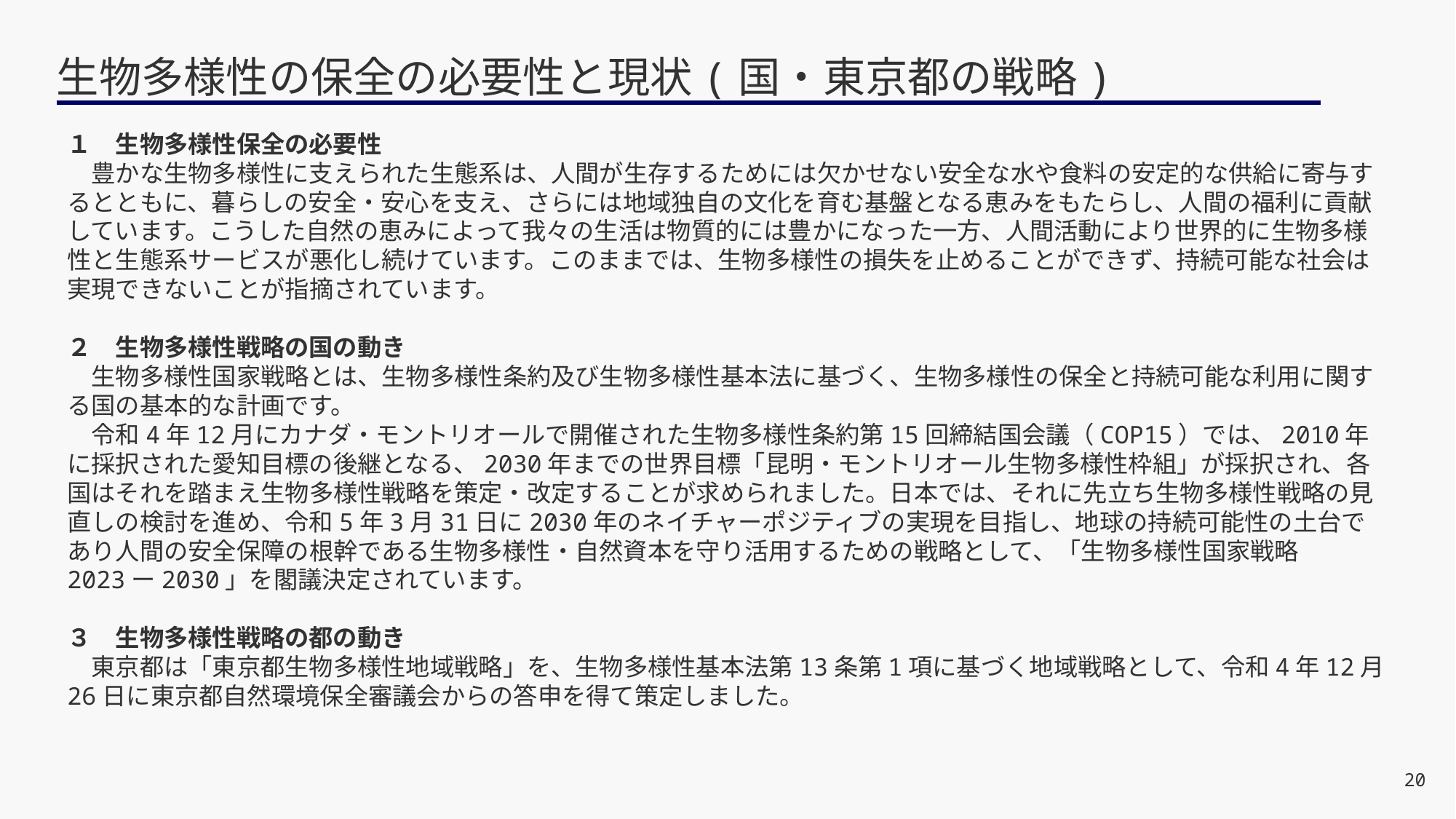

# 生物多様性の保全の必要性と現状(国・東京都の戦略)
１　生物多様性保全の必要性
　豊かな生物多様性に支えられた生態系は、人間が生存するためには欠かせない安全な水や食料の安定的な供給に寄与するとともに、暮らしの安全・安心を支え、さらには地域独自の文化を育む基盤となる恵みをもたらし、人間の福利に貢献しています。こうした自然の恵みによって我々の生活は物質的には豊かになった一方、人間活動により世界的に生物多様性と生態系サービスが悪化し続けています。このままでは、生物多様性の損失を止めることができず、持続可能な社会は実現できないことが指摘されています。

２　生物多様性戦略の国の動き
　生物多様性国家戦略とは、生物多様性条約及び生物多様性基本法に基づく、生物多様性の保全と持続可能な利用に関する国の基本的な計画です。
　令和4年12月にカナダ・モントリオールで開催された生物多様性条約第15回締結国会議（COP15）では、2010年に採択された愛知目標の後継となる、2030年までの世界目標「昆明・モントリオール生物多様性枠組」が採択され、各国はそれを踏まえ生物多様性戦略を策定・改定することが求められました。日本では、それに先立ち生物多様性戦略の見直しの検討を進め、令和5年3月31日に2030年のネイチャーポジティブの実現を目指し、地球の持続可能性の土台であり人間の安全保障の根幹である生物多様性・自然資本を守り活用するための戦略として、「生物多様性国家戦略2023ー2030」を閣議決定されています。

３　生物多様性戦略の都の動き
　東京都は「東京都生物多様性地域戦略」を、生物多様性基本法第13条第1項に基づく地域戦略として、令和4年12月26日に東京都自然環境保全審議会からの答申を得て策定しました。

20